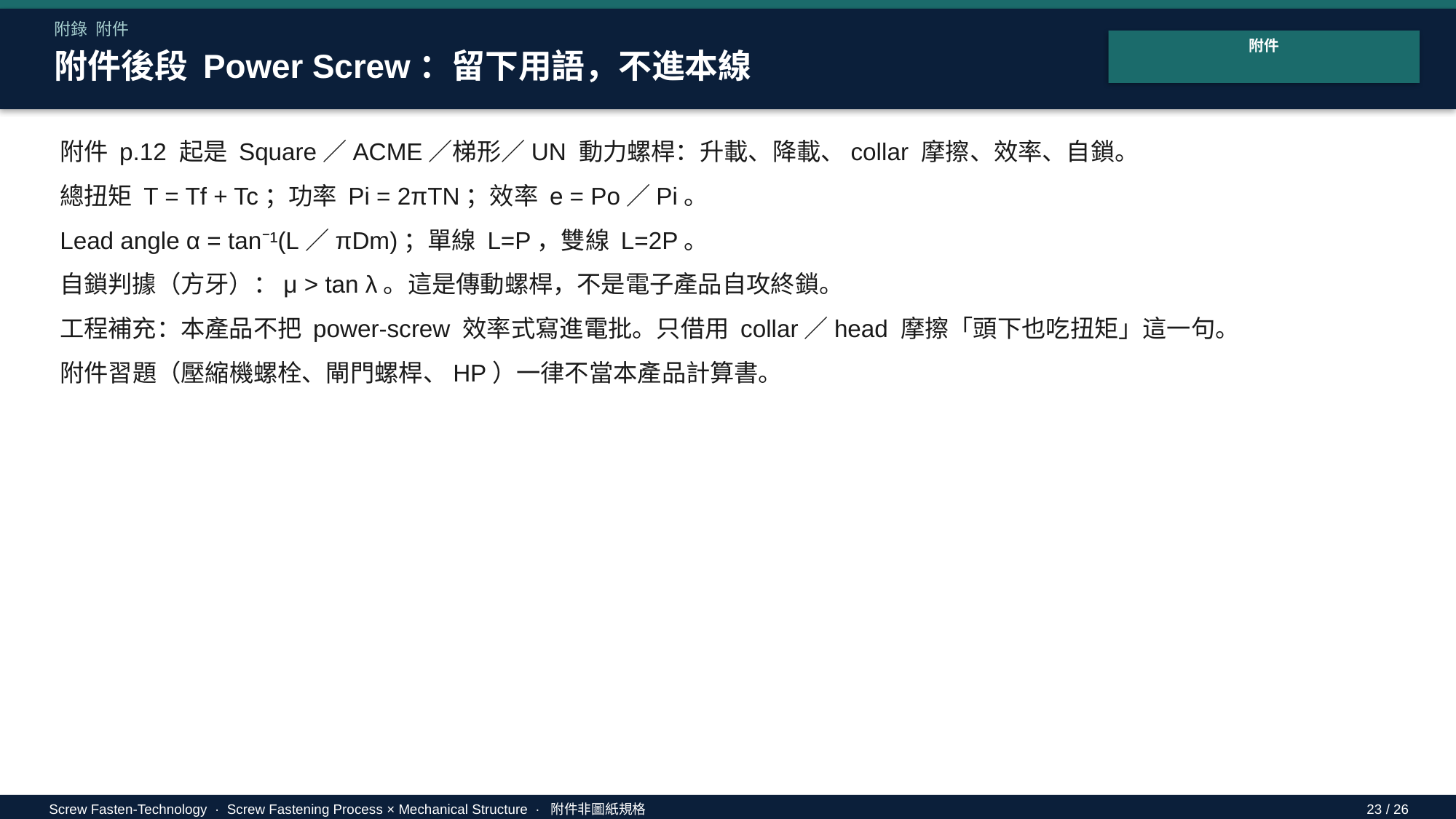

附錄  附件

附件
附件後段 Power Screw：留下用語，不進本線
附件 p.12 起是 Square／ACME／梯形／UN 動力螺桿：升載、降載、collar 摩擦、效率、自鎖。
總扭矩 T = Tf + Tc；功率 Pi = 2πTN；效率 e = Po／Pi。
Lead angle α = tan⁻¹(L／πDm)；單線 L=P，雙線 L=2P。
自鎖判據（方牙）：μ > tan λ。這是傳動螺桿，不是電子產品自攻終鎖。
工程補充：本產品不把 power-screw 效率式寫進電批。只借用 collar／head 摩擦「頭下也吃扭矩」這一句。
附件習題（壓縮機螺栓、閘門螺桿、HP）一律不當本產品計算書。

Screw Fasten-Technology  ·  Screw Fastening Process × Mechanical Structure  ·  附件非圖紙規格
23 / 26